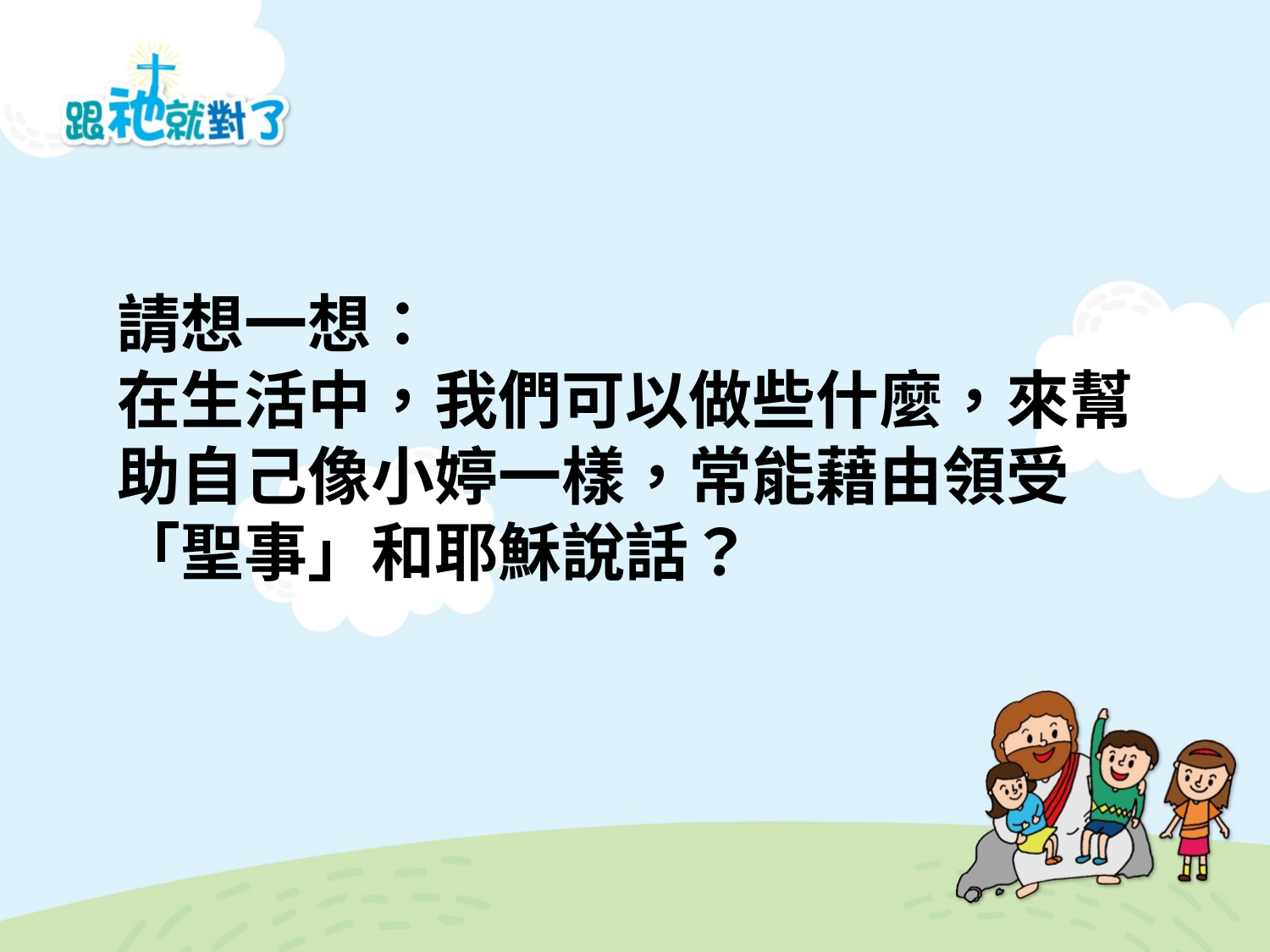

請想一想：
在生活中，我們可以做些什麼，來幫助自己像小婷一樣，常能藉由領受「聖事」和耶穌說話？